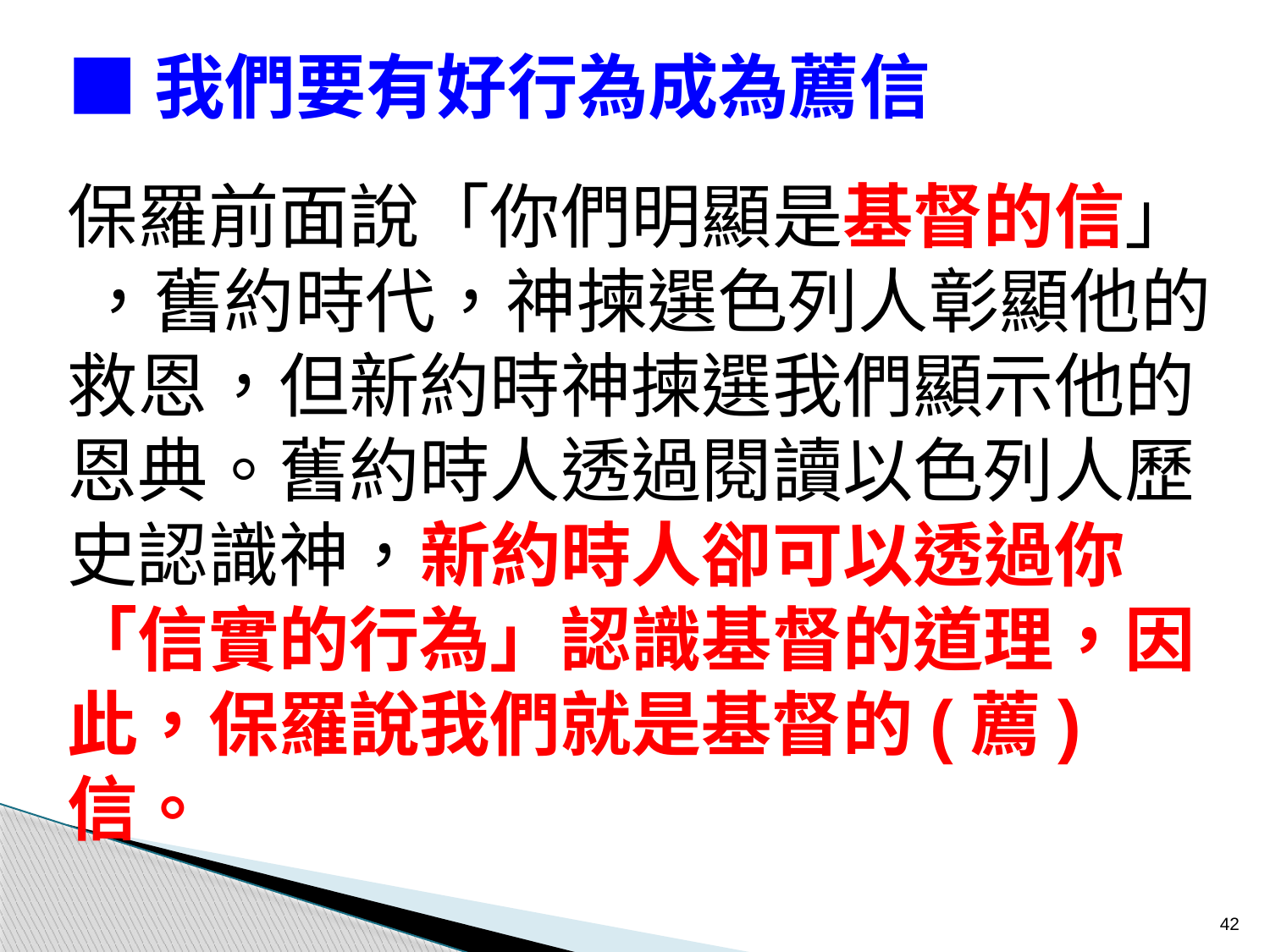

■我們要有好行為成為薦信
保羅前面說「你們明顯是基督的信」 ，舊約時代，神揀選色列人彰顯他的救恩，但新約時神揀選我們顯示他的恩典。舊約時人透過閱讀以色列人歷史認識神，新約時人卻可以透過你「信實的行為」認識基督的道理，因此，保羅說我們就是基督的(薦)信。
42